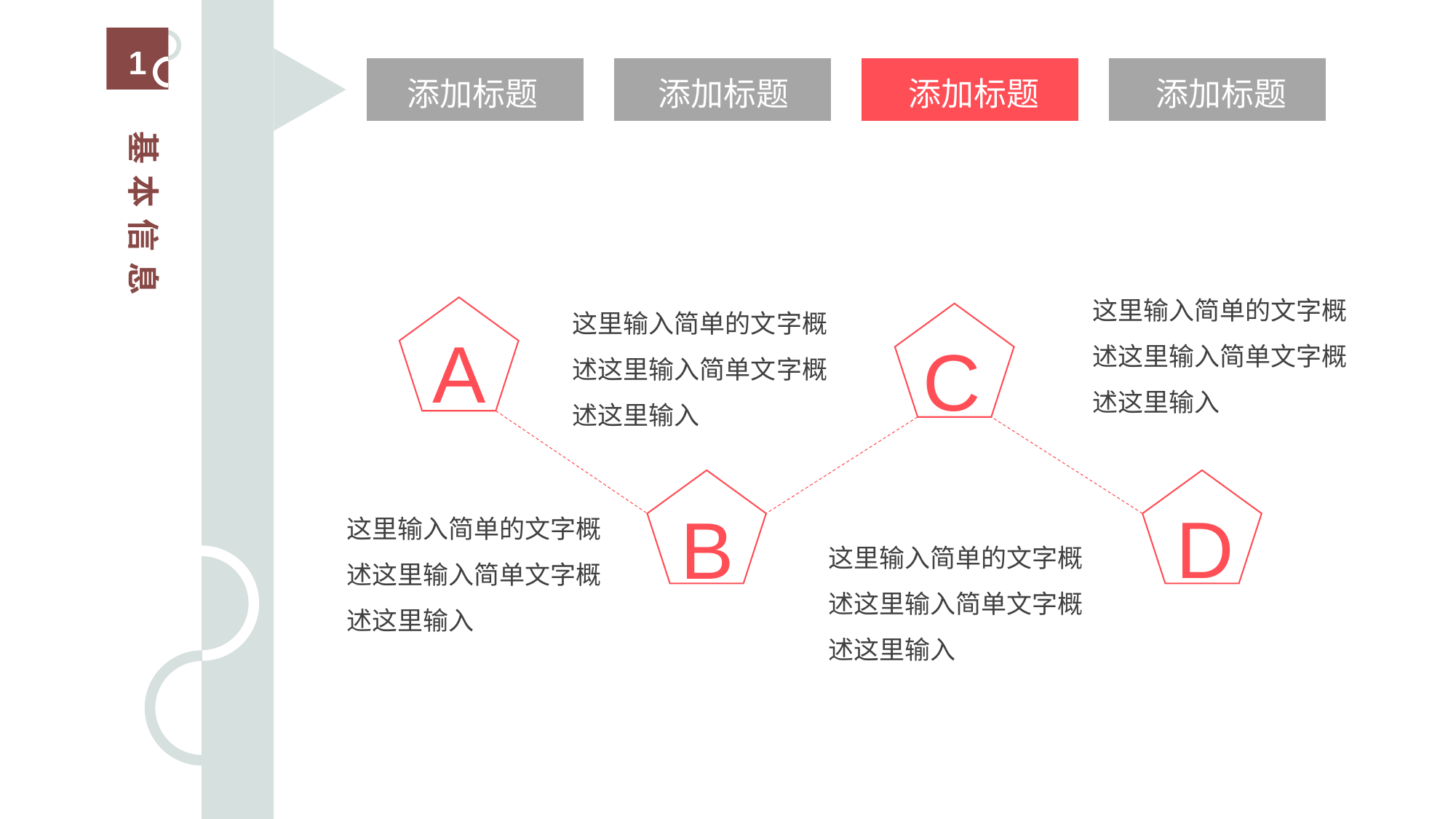

1

基本信息

添加标题
添加标题
添加标题
添加标题
这里输入简单的文字概述这里输入简单文字概述这里输入
这里输入简单的文字概述这里输入简单文字概述这里输入

A
C

这里输入简单的文字概述这里输入简单文字概述这里输入
D
B
这里输入简单的文字概述这里输入简单文字概述这里输入